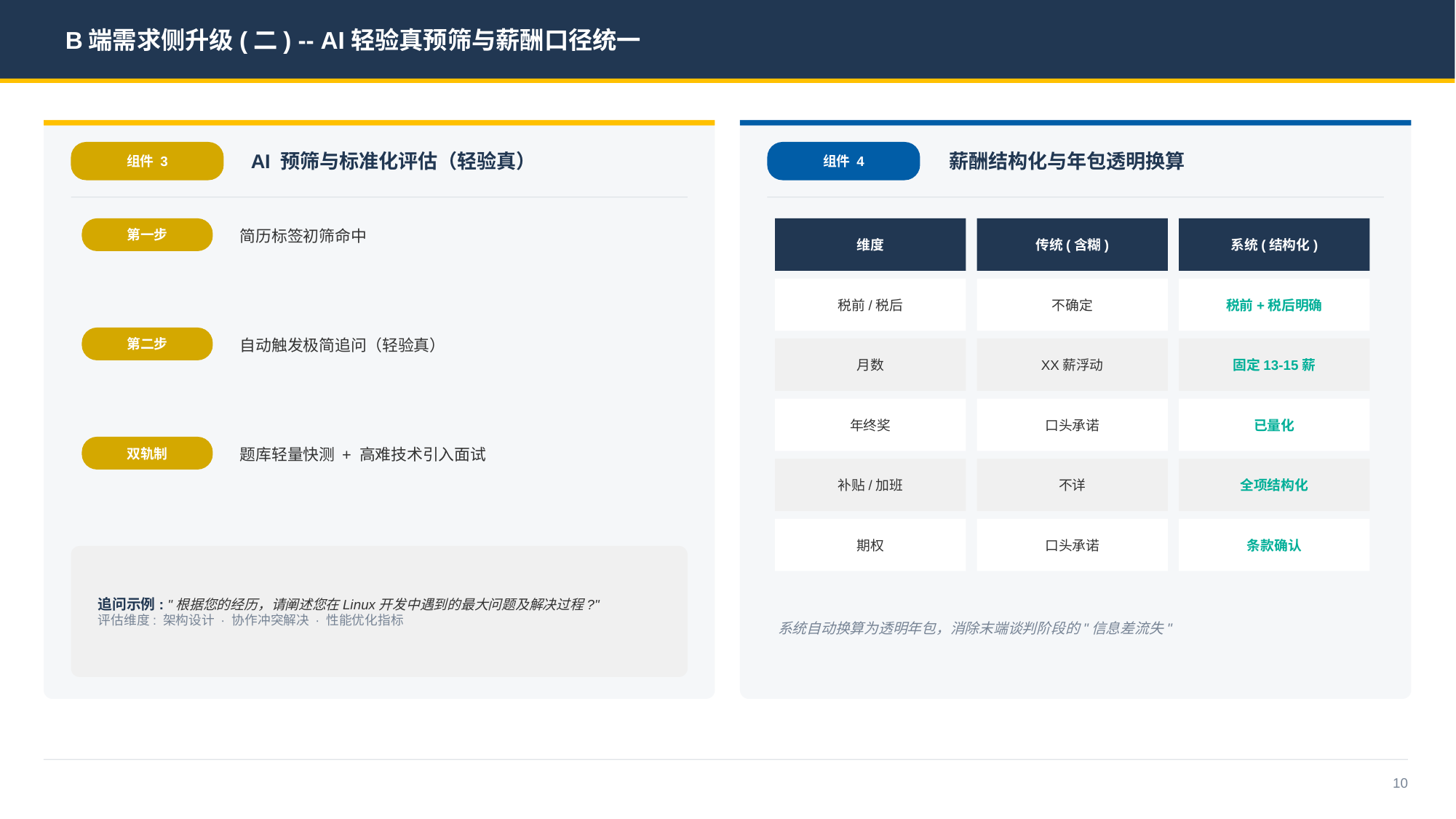

B端需求侧升级(二) -- AI轻验真预筛与薪酬口径统一

AI 预筛与标准化评估（轻验真）
薪酬结构化与年包透明换算

组件 3

组件 4

简历标签初筛命中

第一步

维度

传统(含糊)

系统(结构化)

税前/税后

不确定

税前+税后明确
自动触发极简追问（轻验真）

第二步

月数

XX薪浮动

固定13-15薪

年终奖

口头承诺

已量化
题库轻量快测 + 高难技术引入面试

双轨制

补贴/加班

不详

全项结构化

期权

口头承诺

条款确认

追问示例: "根据您的经历，请阐述您在Linux开发中遇到的最大问题及解决过程?"
评估维度: 架构设计 · 协作冲突解决 · 性能优化指标
系统自动换算为透明年包，消除末端谈判阶段的"信息差流失"

10